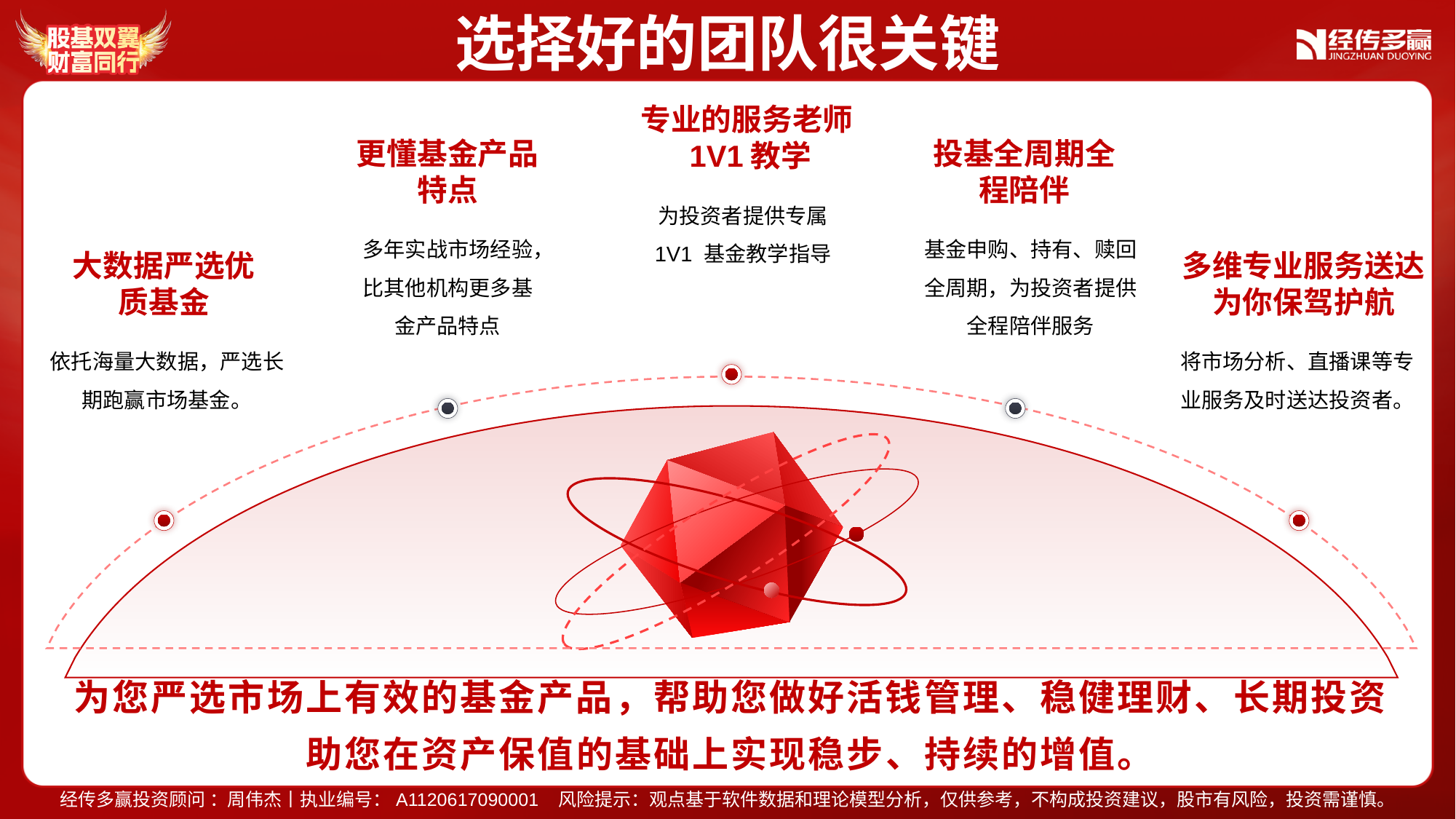

选择好的团队很关键
更懂基金产品特点
专业的服务老师1V1教学
投基全周期全程陪伴
为投资者提供专属 1V1 基金教学指导
多年实战市场经验，比其他机构更多基金产品特点
基金申购、持有、赎回全周期，为投资者提供全程陪伴服务
多维专业服务送达为你保驾护航
大数据严选优质基金
依托海量大数据，严选长期跑赢市场基金。
将市场分析、直播课等专业服务及时送达投资者。​

为您严选市场上有效的基金产品，帮助您做好活钱管理、稳健理财、长期投资
助您在资产保值的基础上实现稳步、持续的增值。
经传多赢投资顾问 ：周伟杰丨执业编号：A1120617090001   风险提示：观点基于软件数据和理论模型分析，仅供参考，不构成投资建议，股市有风险，投资需谨慎。